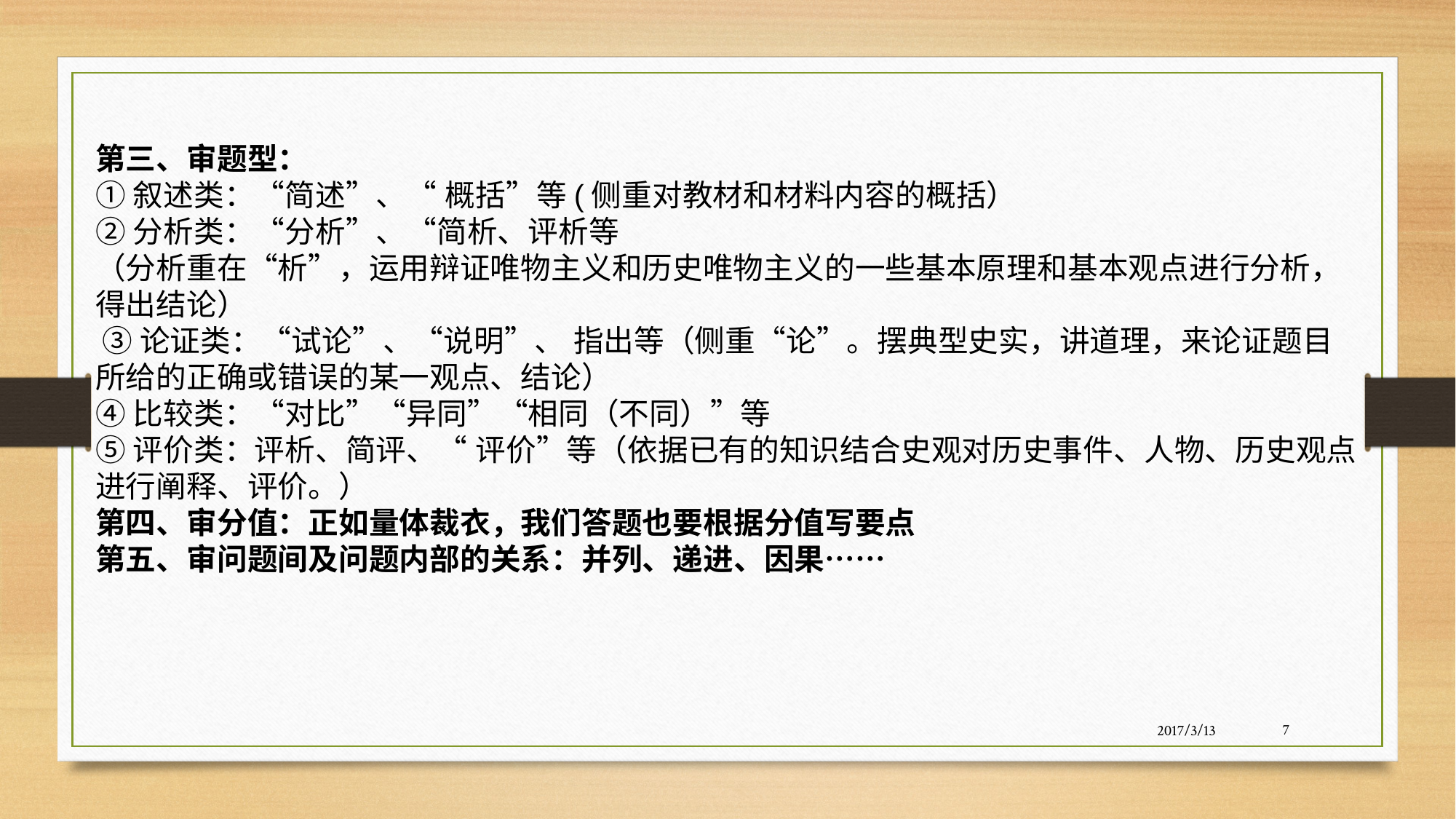

第三、审题型：
①叙述类：“简述”、“ 概括”等(侧重对教材和材料内容的概括）
②分析类：“分析”、“简析、评析等
（分析重在“析”，运用辩证唯物主义和历史唯物主义的一些基本原理和基本观点进行分析，得出结论）
 ③论证类：“试论”、“说明”、 指出等（侧重“论”。摆典型史实，讲道理，来论证题目所给的正确或错误的某一观点、结论）
④比较类：“对比”“异同”“相同（不同）”等
⑤评价类：评析、简评、“ 评价”等（依据已有的知识结合史观对历史事件、人物、历史观点进行阐释、评价。）
第四、审分值：正如量体裁衣，我们答题也要根据分值写要点
第五、审问题间及问题内部的关系：并列、递进、因果……
2017/3/13
7